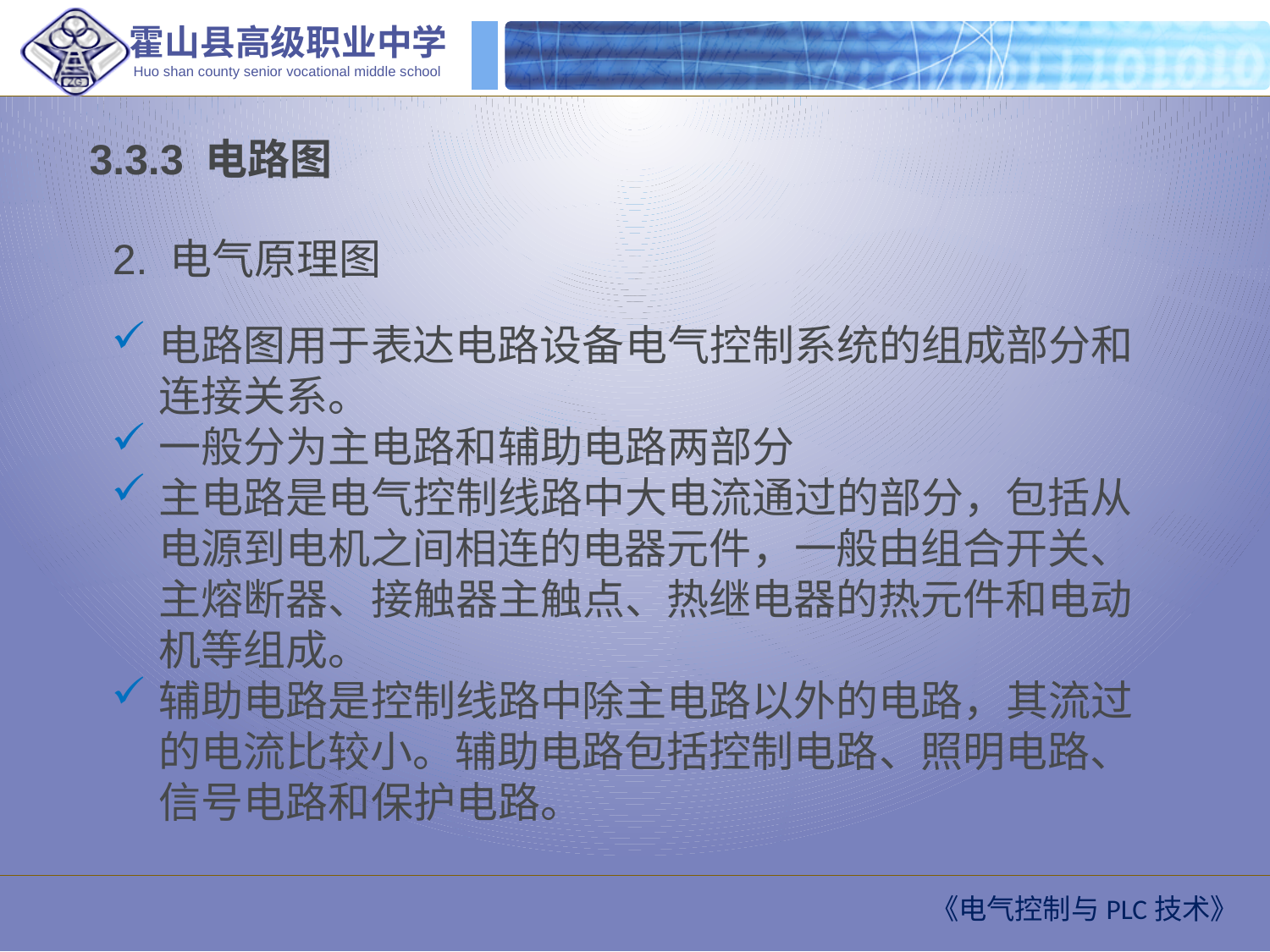

3.3.3 电路图
2. 电气原理图
电路图用于表达电路设备电气控制系统的组成部分和连接关系。
一般分为主电路和辅助电路两部分
主电路是电气控制线路中大电流通过的部分，包括从电源到电机之间相连的电器元件，一般由组合开关、主熔断器、接触器主触点、热继电器的热元件和电动机等组成。
辅助电路是控制线路中除主电路以外的电路，其流过的电流比较小。辅助电路包括控制电路、照明电路、信号电路和保护电路。